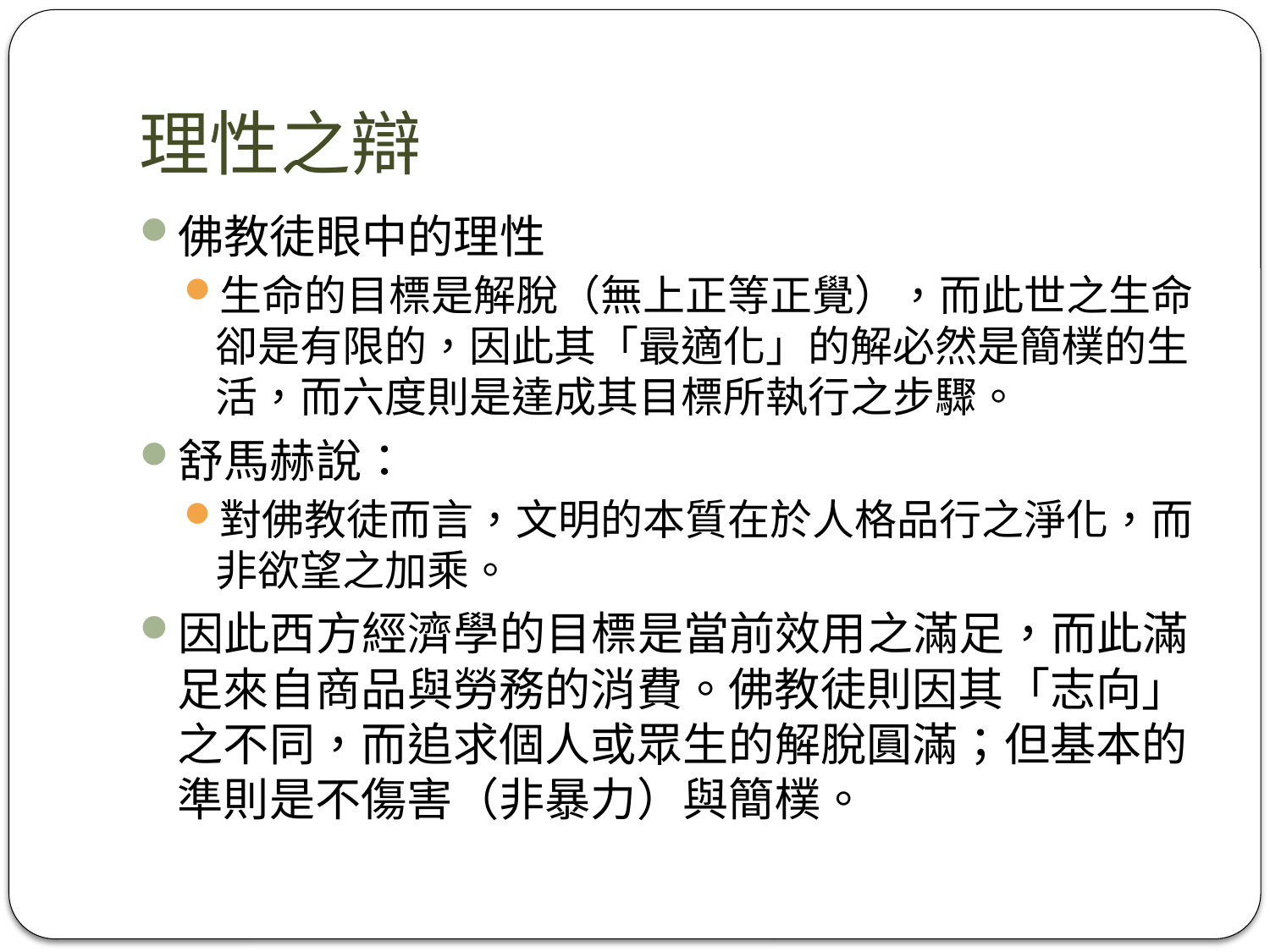

# 理性之辯
佛教徒眼中的理性
生命的目標是解脫（無上正等正覺），而此世之生命卻是有限的，因此其「最適化」的解必然是簡樸的生活，而六度則是達成其目標所執行之步驟。
舒馬赫說：
對佛教徒而言，文明的本質在於人格品行之淨化，而非欲望之加乘。
因此西方經濟學的目標是當前效用之滿足，而此滿足來自商品與勞務的消費。佛教徒則因其「志向」之不同，而追求個人或眾生的解脫圓滿；但基本的準則是不傷害（非暴力）與簡樸。